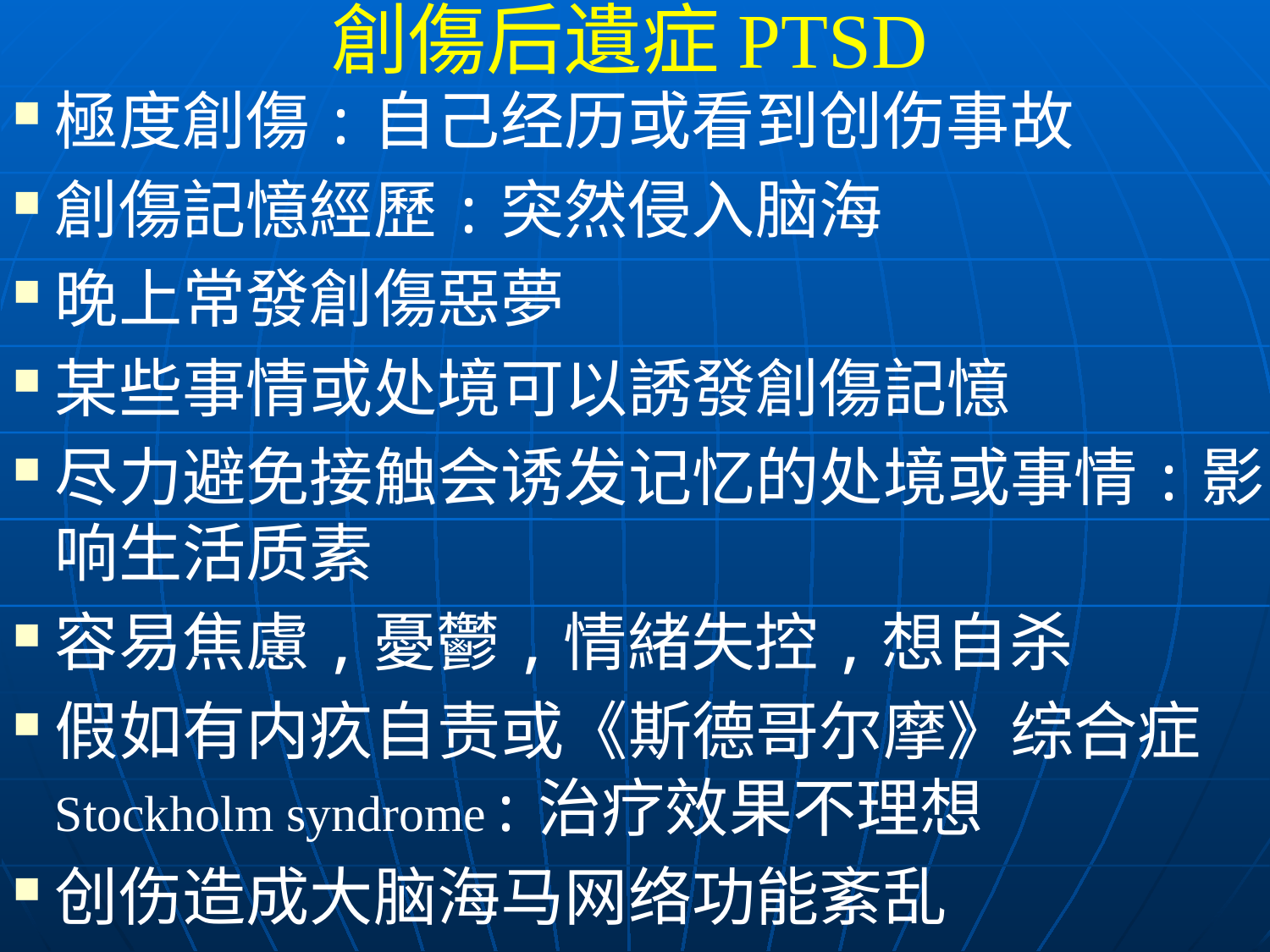

# 創傷后遺症PTSD
極度創傷:自己经历或看到创伤事故
創傷記憶經歷:突然侵入脑海
晚上常發創傷惡夢
某些事情或处境可以誘發創傷記憶
尽力避免接触会诱发记忆的处境或事情:影响生活质素
容易焦慮,憂鬱,情緒失控,想自杀
假如有内疚自责或《斯德哥尔摩》综合症Stockholm syndrome:治疗效果不理想
创伤造成大脑海马网络功能紊乱